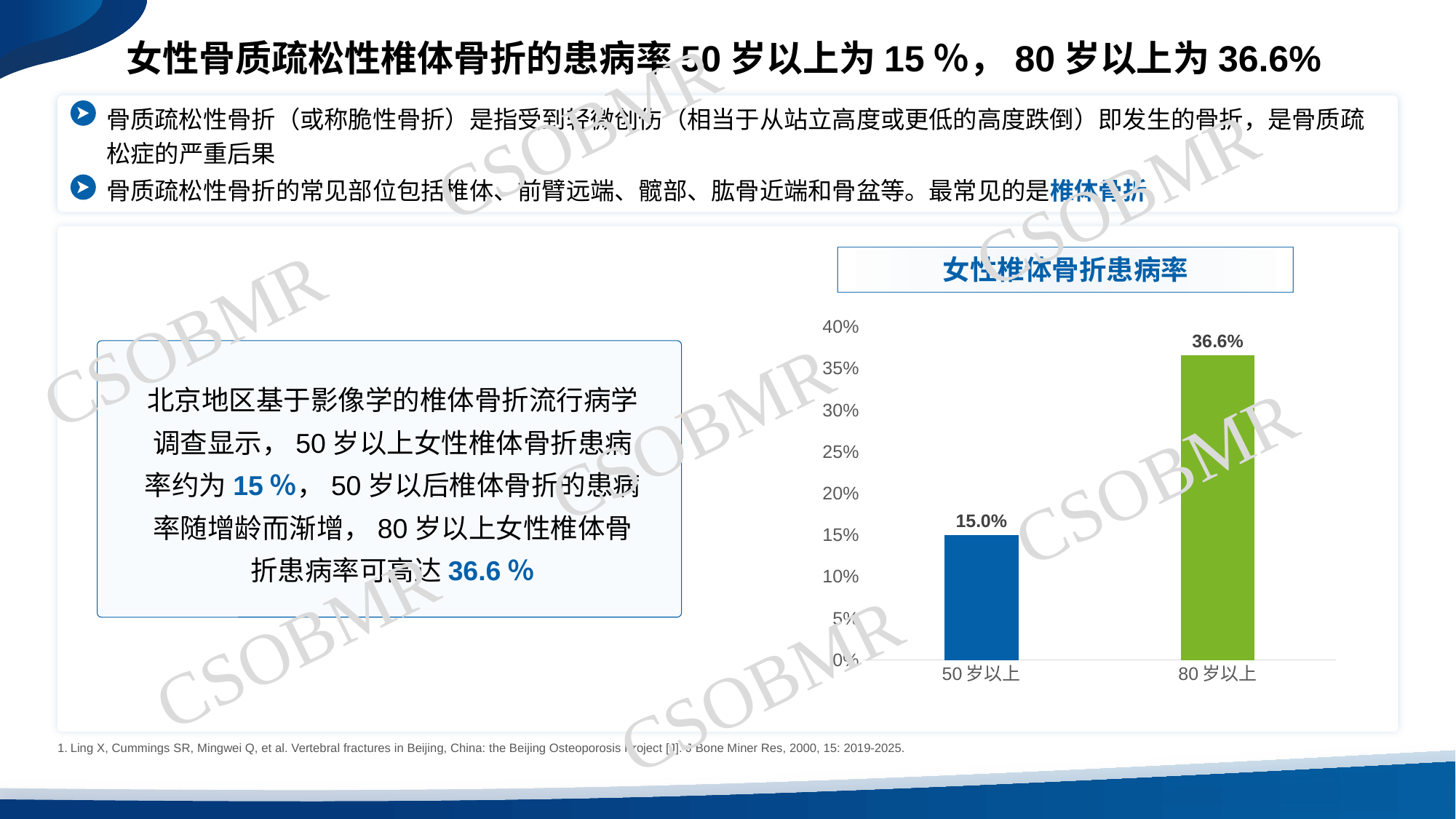

女性骨质疏松性椎体骨折的患病率50岁以上为15％，80岁以上为36.6%
CSOBMR
骨质疏松性骨折（或称脆性骨折）是指受到轻微创伤（相当于从站立高度或更低的高度跌倒）即发生的骨折，是骨质疏松症的严重后果

CSOBMR
骨质疏松性骨折的常见部位包括椎体、前臂远端、髋部、肱骨近端和骨盆等。最常见的是椎体骨折

女性椎体骨折患病率
CSOBMR

### Chart

| Category | 患病率 |
|---|---|
| 50岁以上 | 0.15 |
| 80岁以上 | 0.366 |
北京地区基于影像学的椎体骨折流行病学调查显示，50岁以上女性椎体骨折患病率约为15％，50岁以后椎体骨折的患病率随增龄而渐增，80岁以上女性椎体骨折患病率可高达36.6％
CSOBMR
CSOBMR
CSOBMR
CSOBMR
Ling X, Cummings SR, Mingwei Q, et al. Vertebral fractures in Beijing, China: the Beijing Osteoporosis Project [J]. J Bone Miner Res, 2000, 15: 2019-2025.